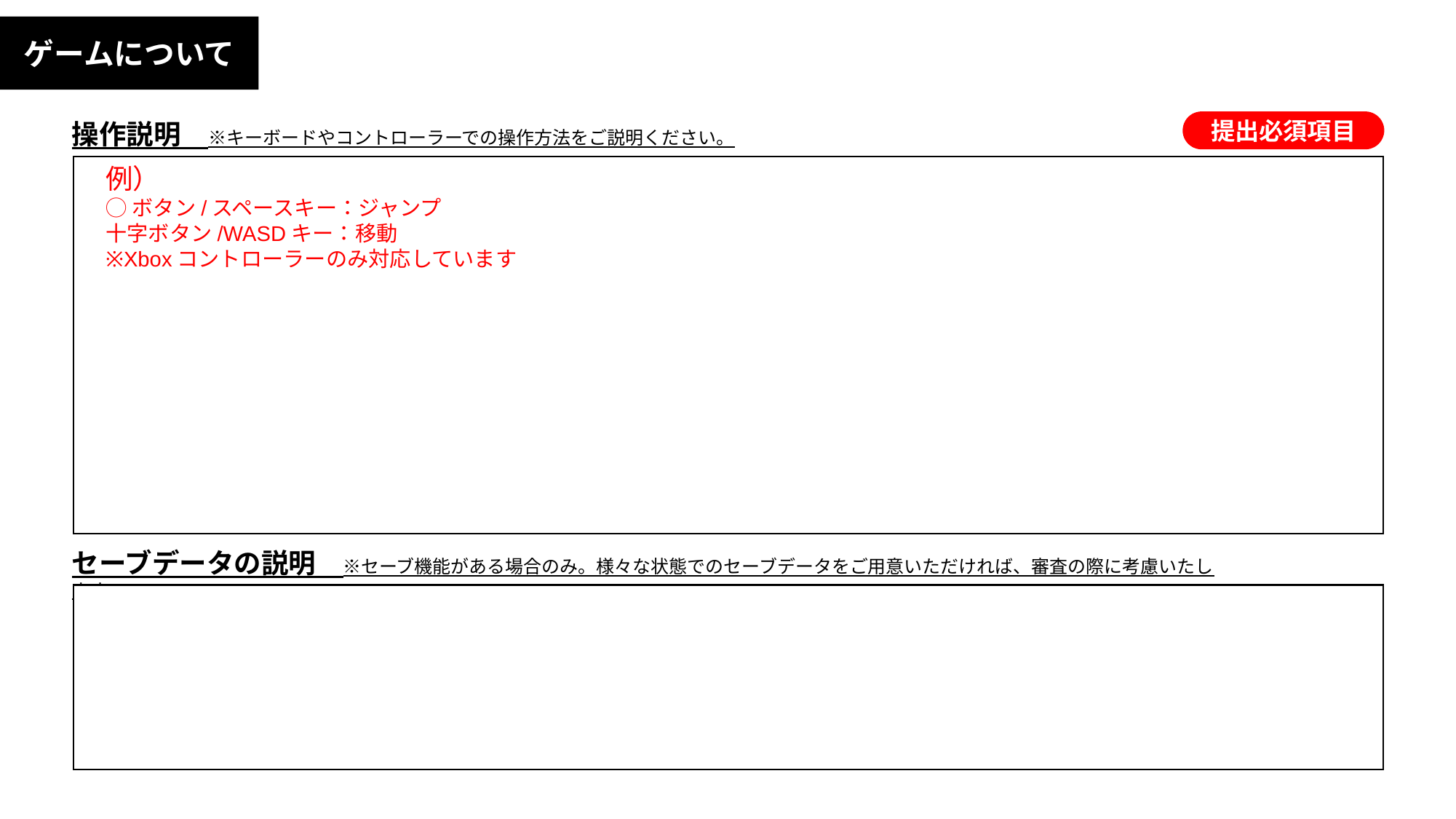

ゲームについて
操作説明　※キーボードやコントローラーでの操作方法をご説明ください。
提出必須項目
例）
◯ボタン/スペースキー：ジャンプ
十字ボタン/WASDキー：移動
※Xboxコントローラーのみ対応しています
セーブデータの説明　※セーブ機能がある場合のみ。様々な状態でのセーブデータをご用意いただければ、審査の際に考慮いたします。